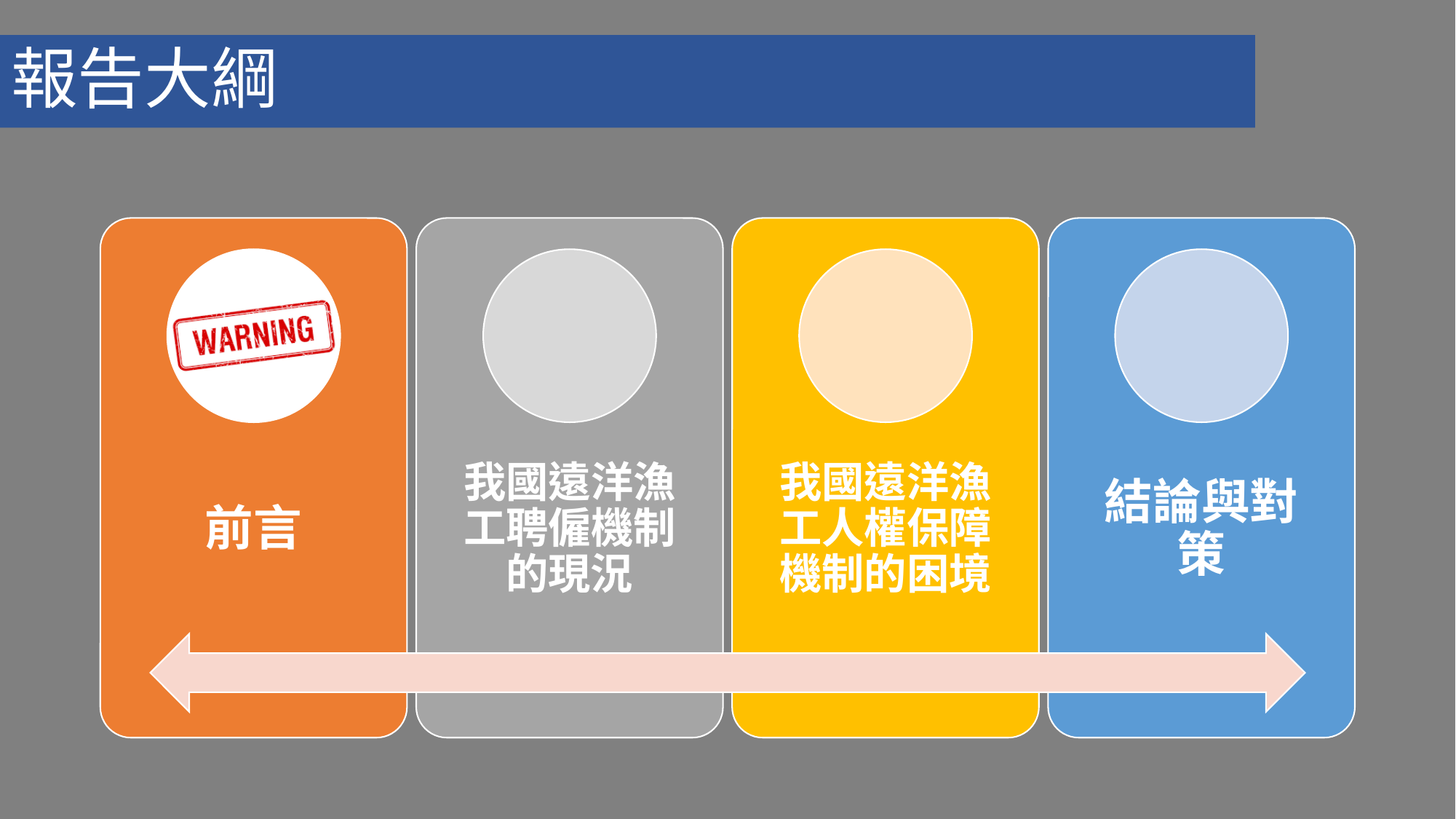

# 報告大綱
前言
我國遠洋漁工聘僱機制的現況
我國遠洋漁工人權保障機制的困境
結論與對策